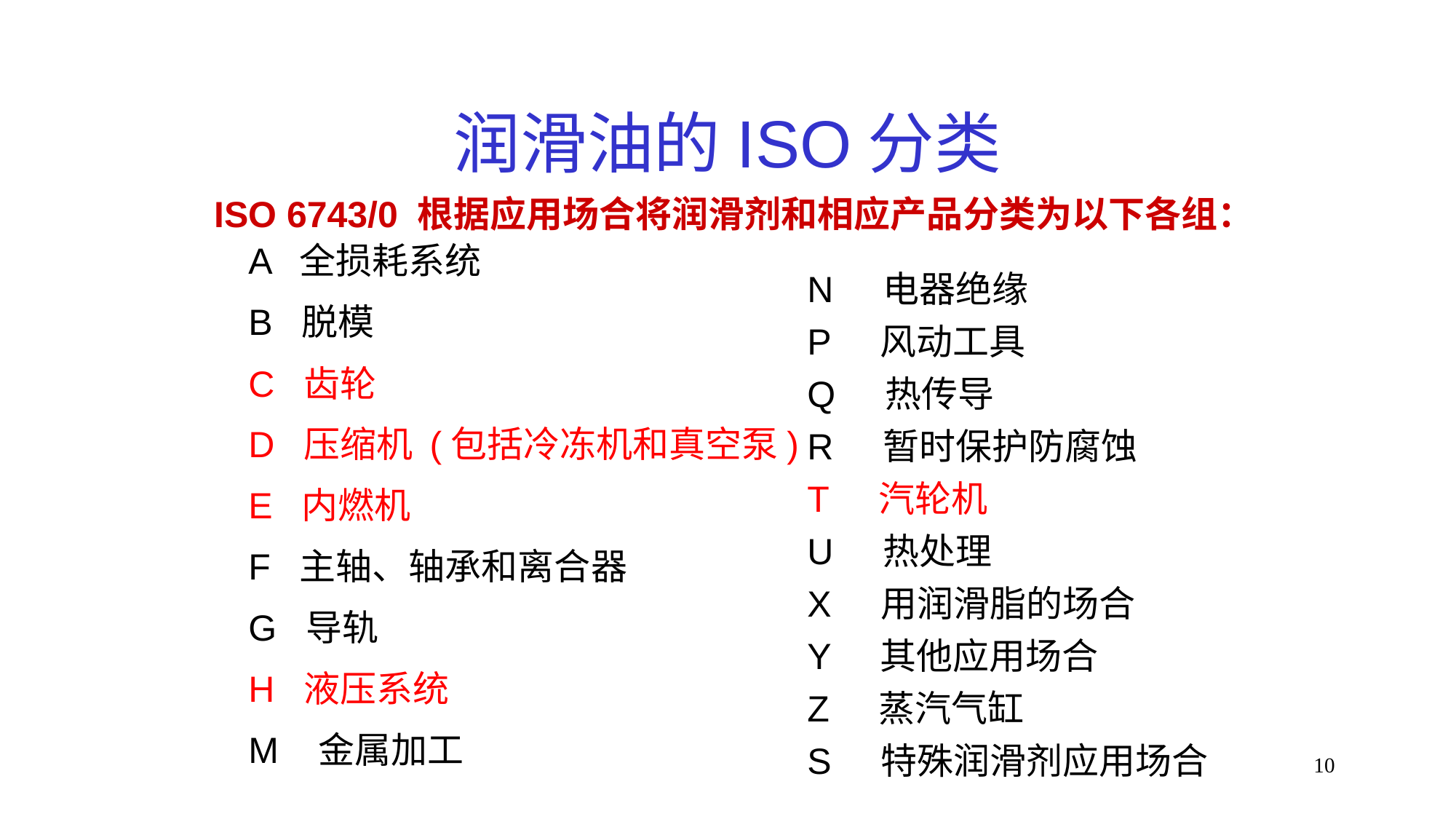

# 润滑油的ISO分类
ISO 6743/0 根据应用场合将润滑剂和相应产品分类为以下各组：
A  全损耗系统
B  脱模
C  齿轮
D  压缩机 (包括冷冻机和真空泵)
E  内燃机
F  主轴、轴承和离合器
G  导轨
H  液压系统
M   金属加工
N    电器绝缘
P    风动工具
Q    热传导
R    暂时保护防腐蚀
T    汽轮机
U    热处理
X    用润滑脂的场合
Y    其他应用场合
Z    蒸汽气缸
S    特殊润滑剂应用场合
10